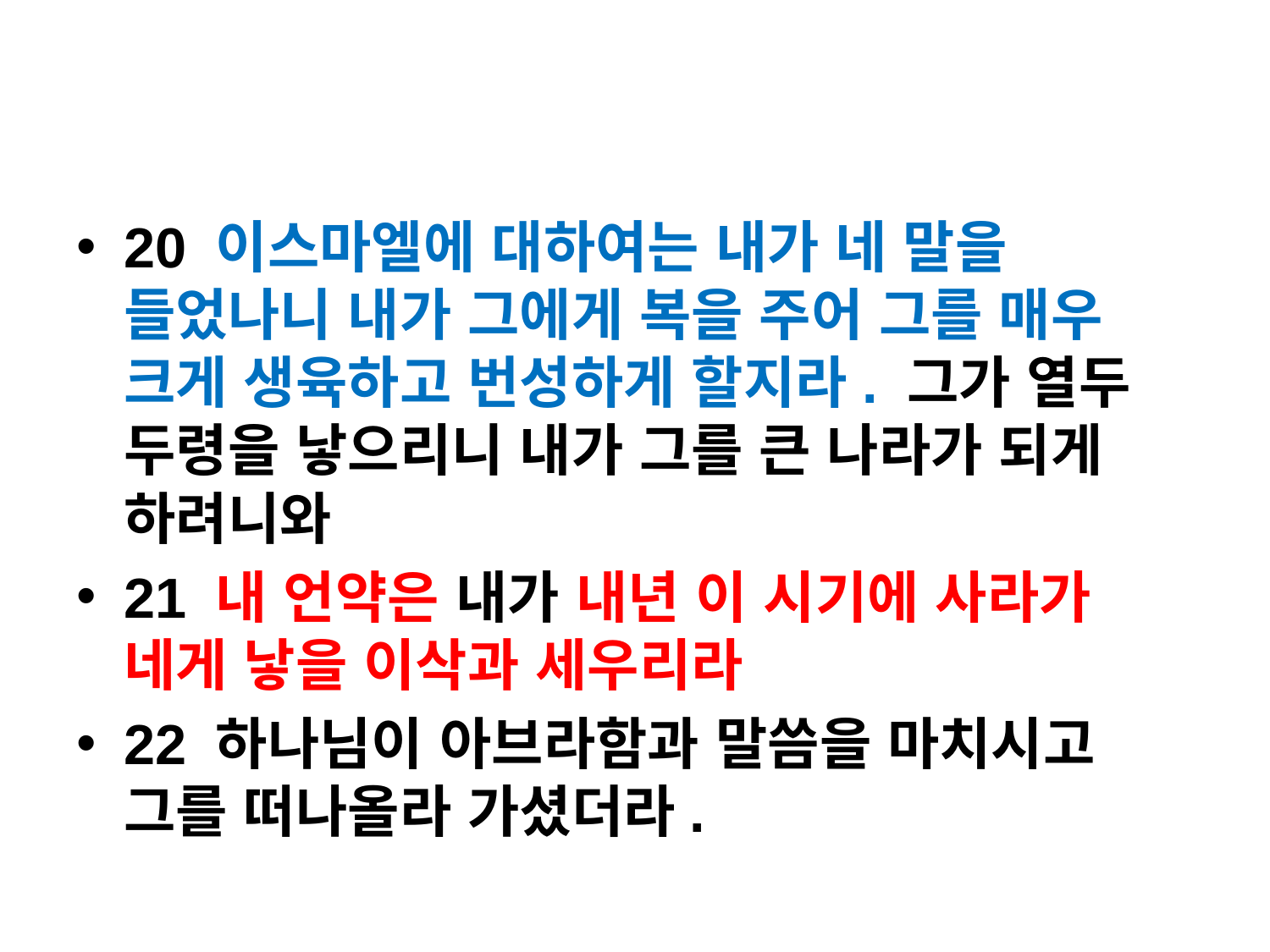

#

20 이스마엘에 대하여는 내가 네 말을 들었나니 내가 그에게 복을 주어 그를 매우 크게 생육하고 번성하게 할지라. 그가 열두 두령을 낳으리니 내가 그를 큰 나라가 되게 하려니와
21 내 언약은 내가 내년 이 시기에 사라가 네게 낳을 이삭과 세우리라
22 하나님이 아브라함과 말씀을 마치시고 그를 떠나올라 가셨더라.